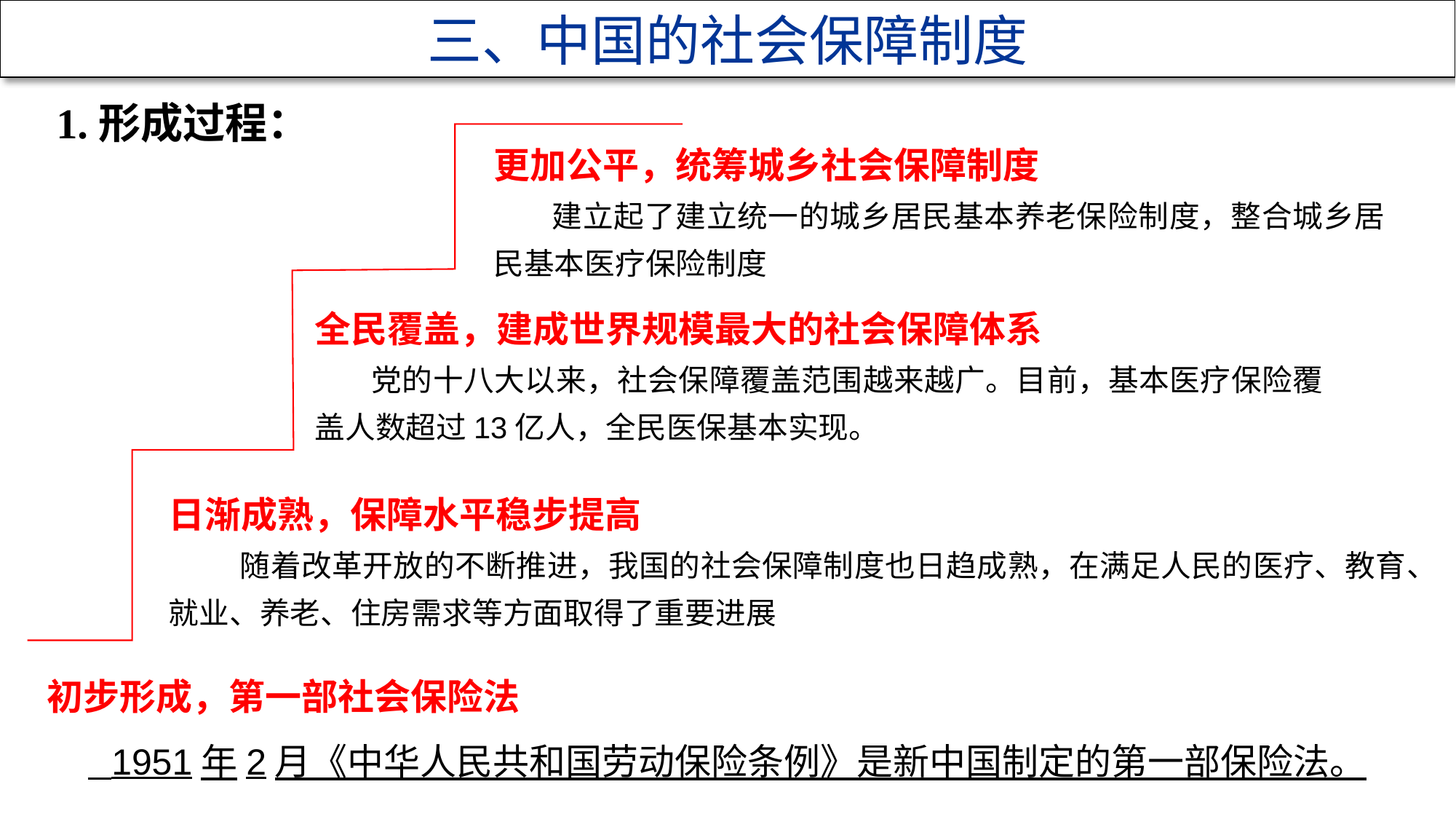

三、中国的社会保障制度
1.形成过程：

更加公平，统筹城乡社会保障制度
       建立起了建立统一的城乡居民基本养老保险制度，整合城乡居民基本医疗保险制度
全民覆盖，建成世界规模最大的社会保障体系
       党的十八大以来，社会保障覆盖范围越来越广。目前，基本医疗保险覆盖人数超过13亿人，全民医保基本实现。
日渐成熟，保障水平稳步提高
         随着改革开放的不断推进，我国的社会保障制度也日趋成熟，在满足人民的医疗、教育、就业、养老、住房需求等方面取得了重要进展
初步形成，第一部社会保险法
      1951年2月《中华人民共和国劳动保险条例》是新中国制定的第一部保险法。